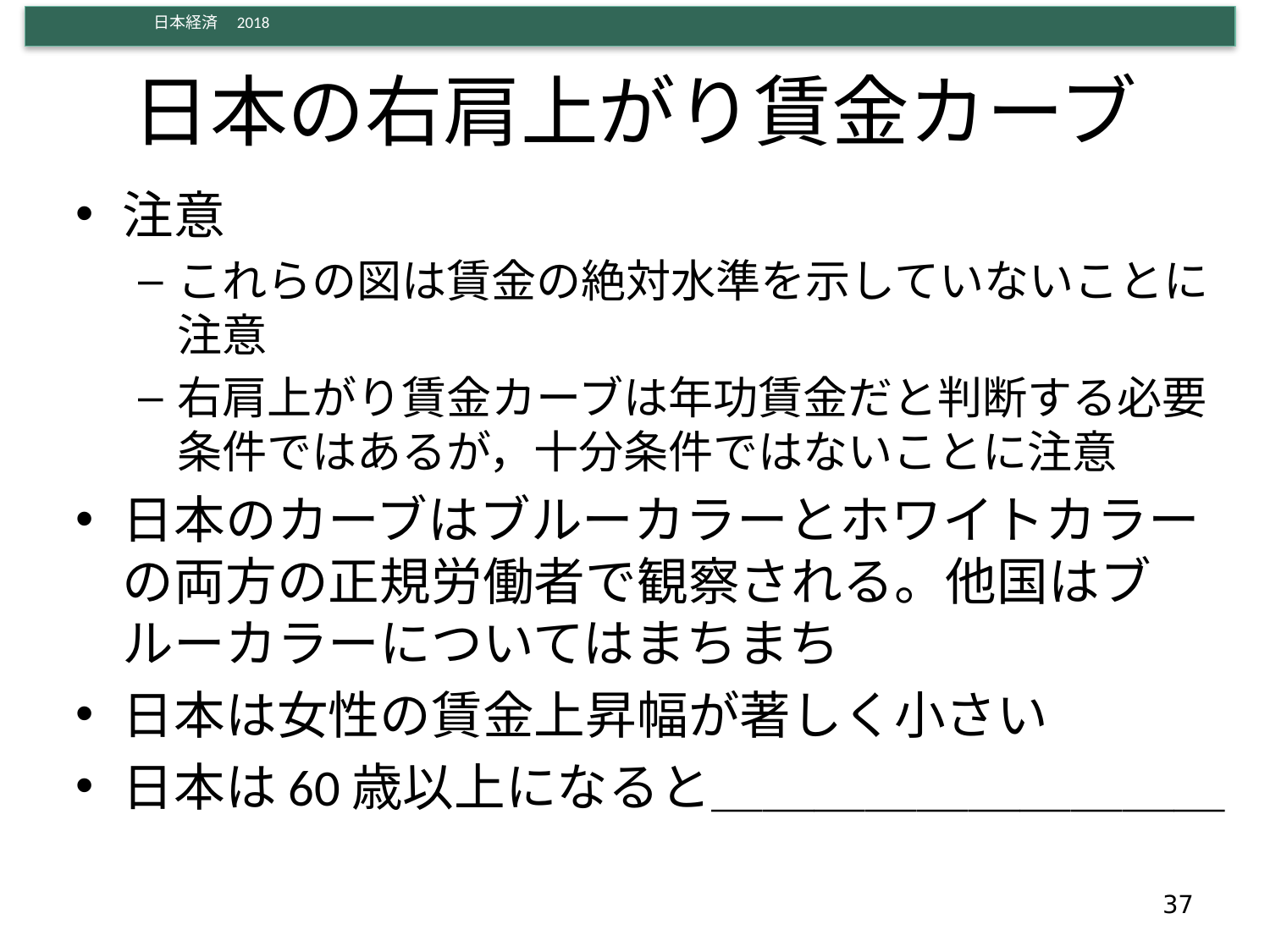

# 日本の右肩上がり賃金カーブ
注意
これらの図は賃金の絶対水準を示していないことに注意
右肩上がり賃金カーブは年功賃金だと判断する必要条件ではあるが，十分条件ではないことに注意
日本のカーブはブルーカラーとホワイトカラーの両方の正規労働者で観察される。他国はブルーカラーについてはまちまち
日本は女性の賃金上昇幅が著しく小さい
日本は60歳以上になると＿＿＿＿＿＿＿＿＿＿
37